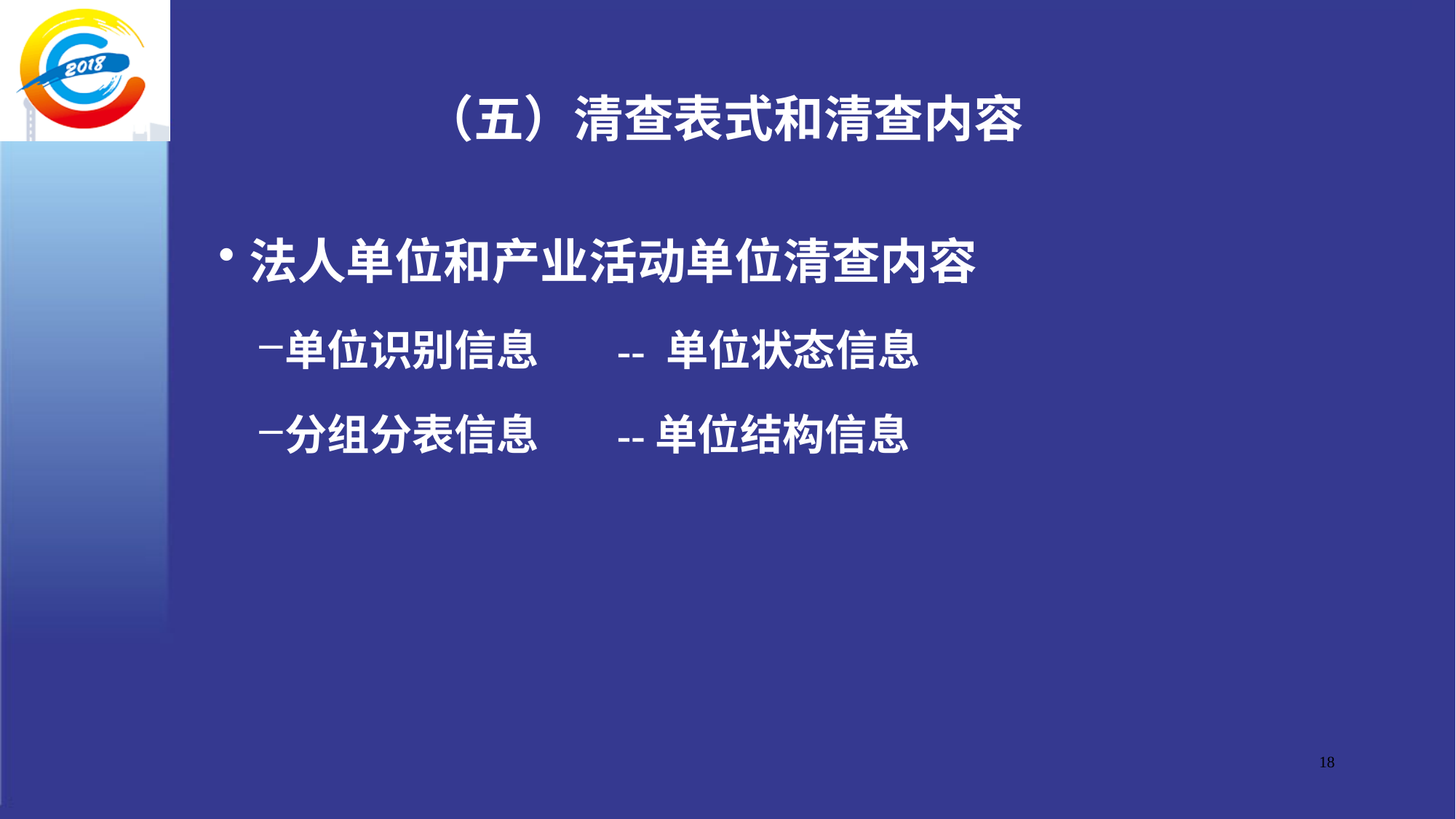

# （五）清查表式和清查内容
法人单位和产业活动单位清查内容
单位识别信息       -- 单位状态信息
分组分表信息       --单位结构信息
18